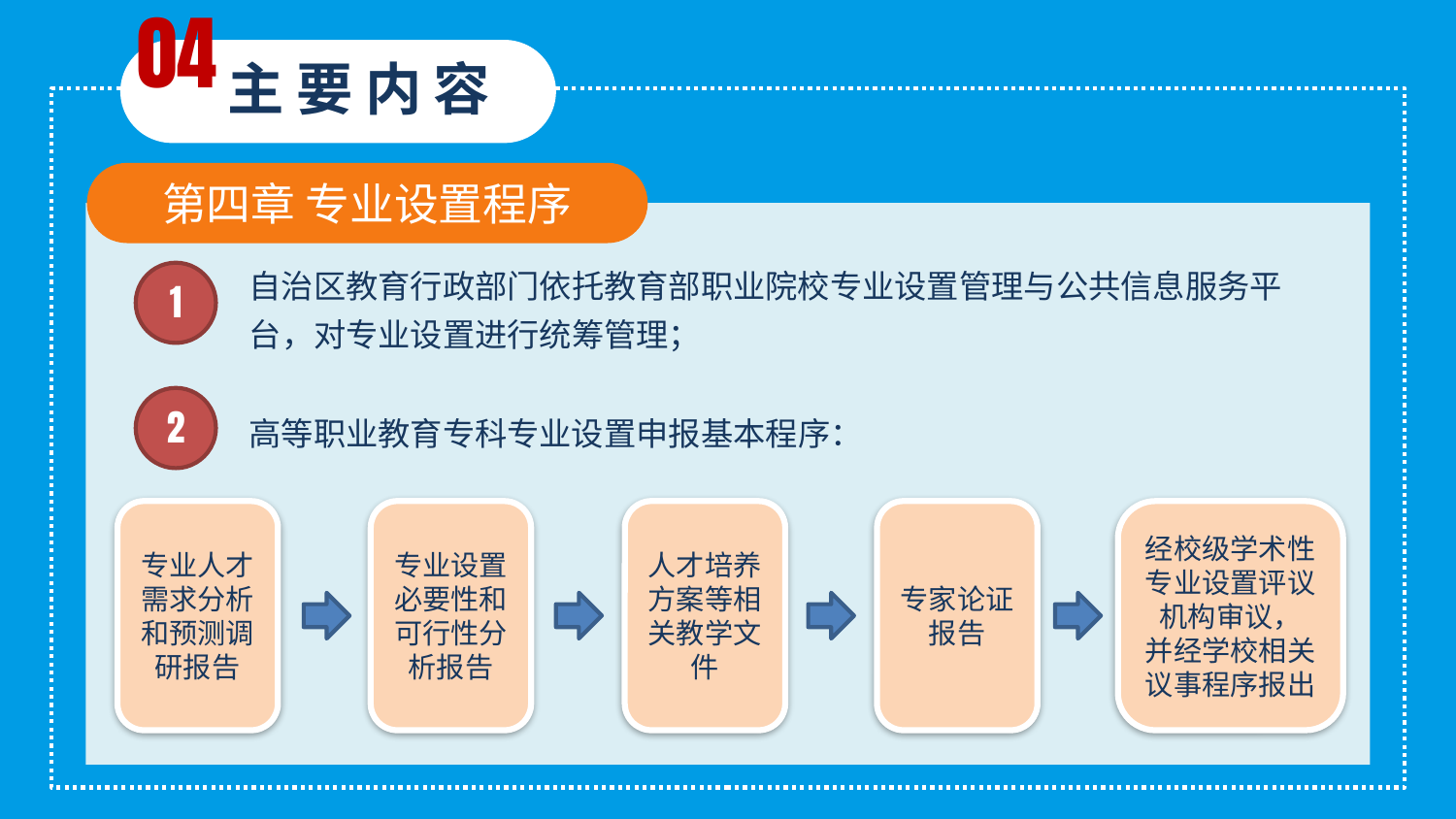

04

主要内容

第四章 专业设置程序

自治区教育行政部门依托教育部职业院校专业设置管理与公共信息服务平台，对专业设置进行统筹管理；
1
2
高等职业教育专科专业设置申报基本程序：
专业人才需求分析和预测调研报告
专业设置必要性和可行性分析报告
人才培养方案等相关教学文件
专家论证报告
经校级学术性专业设置评议机构审议，
并经学校相关议事程序报出